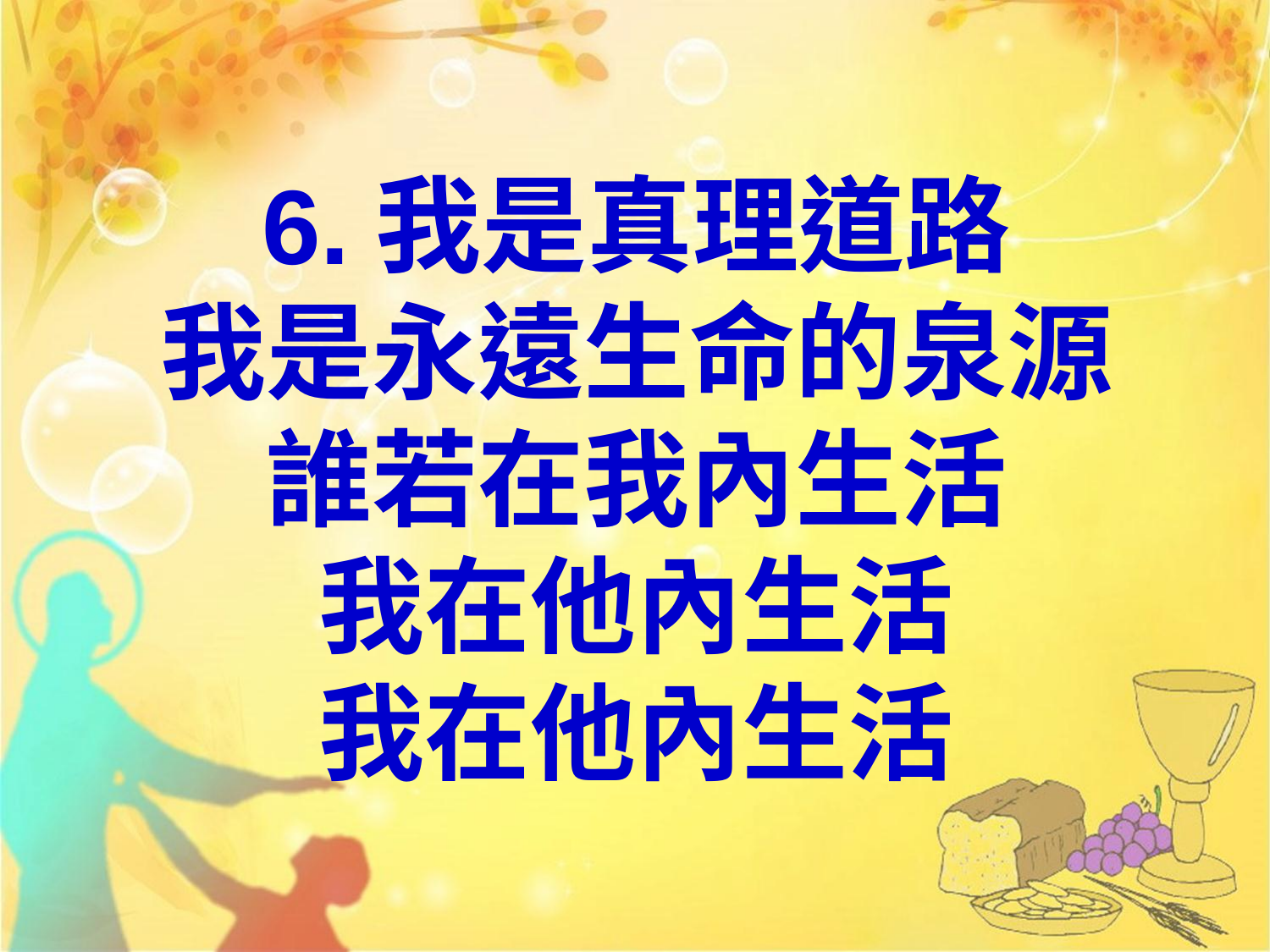

# 6.我是真理道路 我是永遠生命的泉源 誰若在我內生活 我在他內生活 我在他內生活